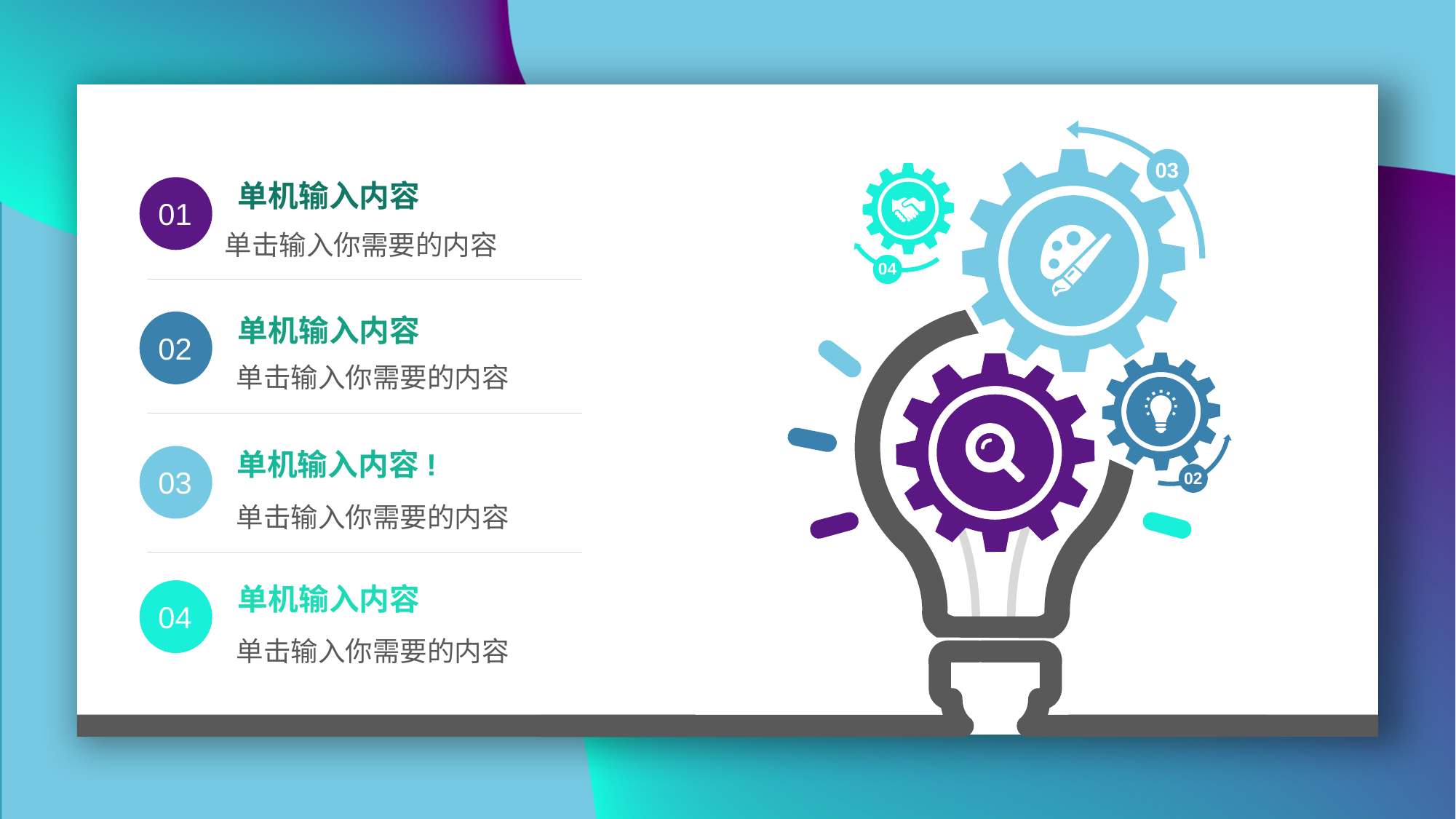

03

04

02

单机输入内容

01
Lorem ipsum dolor sit amet, consectetur adipiscing elit. Pellentesque bibe.
单机输入内容

02
Lorem ipsum dolor sit amet, consectetur adipiscing elit. Pellentesque bibendu.
单机输入内容!

03
Lorem ipsum dolor sit amet, consectetur adipiscing elit. Pellentesque.
单机输入内容

04
Lorem ipsum dolor sit amet, consectetur adipiscing elit. Pellentesque bibe.
单击输入你需要的内容
单击输入你需要的内容
单击输入你需要的内容
单击输入你需要的内容